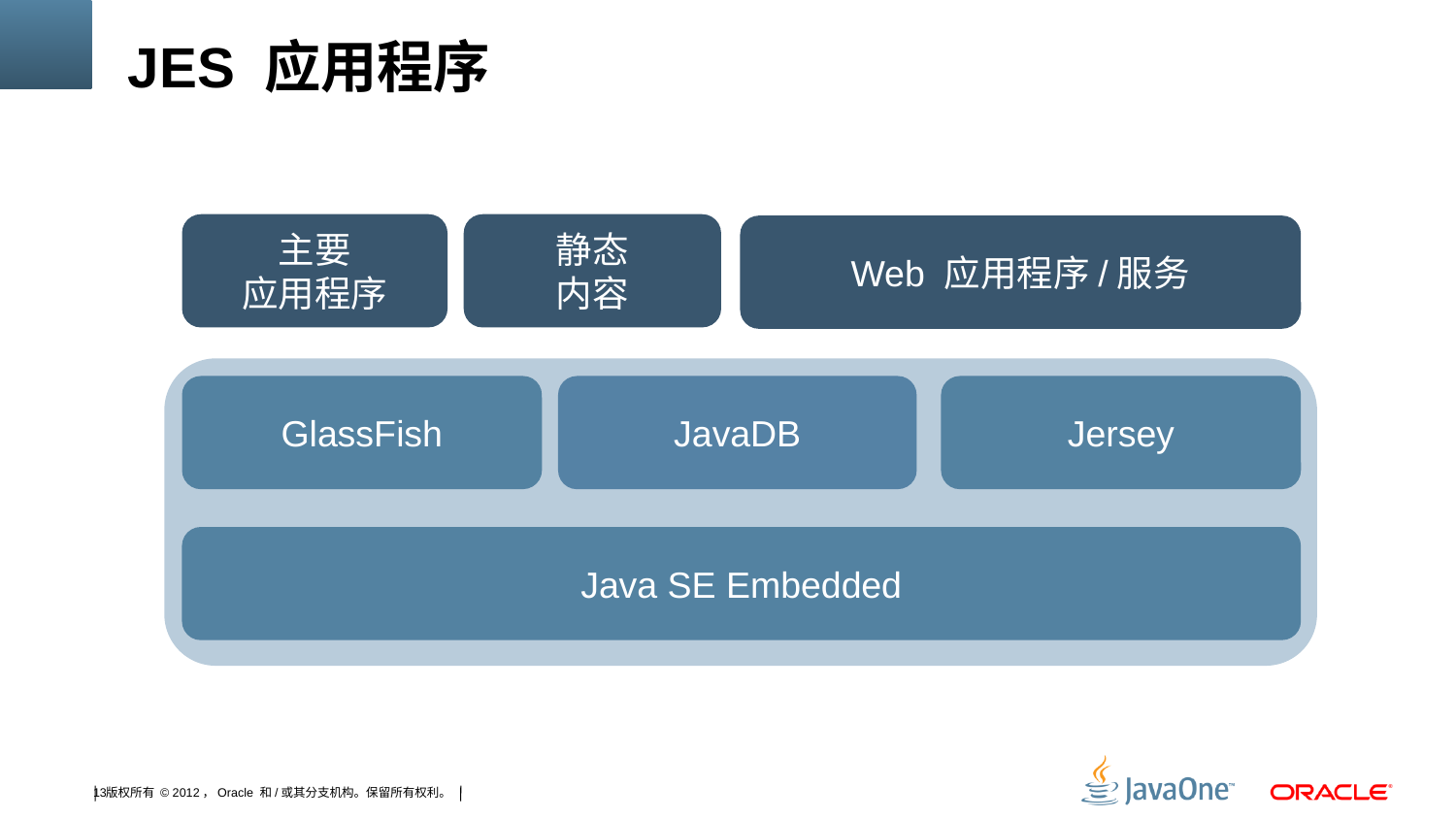

# JES 应用程序

主要
应用程序
静态
内容
Web 应用程序/服务

Jersey
JavaDB
GlassFish
Java SE Embedded